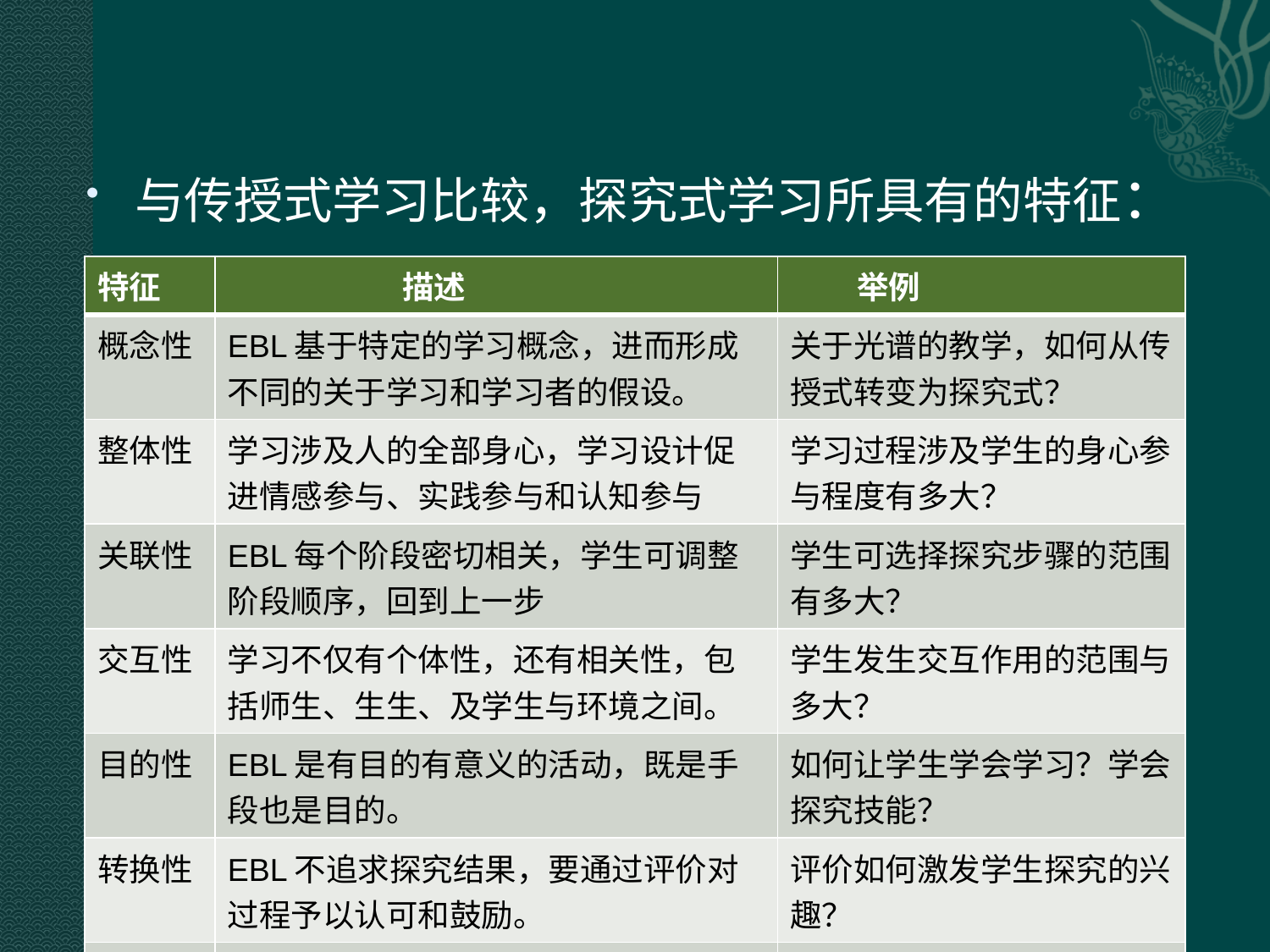

#
与传授式学习比较，探究式学习所具有的特征：
| 特征 | 描述 | 举例 |
| --- | --- | --- |
| 概念性 | EBL基于特定的学习概念，进而形成不同的关于学习和学习者的假设。 | 关于光谱的教学，如何从传授式转变为探究式？ |
| 整体性 | 学习涉及人的全部身心，学习设计促进情感参与、实践参与和认知参与 | 学习过程涉及学生的身心参与程度有多大？ |
| 关联性 | EBL每个阶段密切相关，学生可调整阶段顺序，回到上一步 | 学生可选择探究步骤的范围有多大？ |
| 交互性 | 学习不仅有个体性，还有相关性，包括师生、生生、及学生与环境之间。 | 学生发生交互作用的范围与多大？ |
| 目的性 | EBL是有目的有意义的活动，既是手段也是目的。 | 如何让学生学会学习？学会探究技能？ |
| 转换性 | EBL不追求探究结果，要通过评价对过程予以认可和鼓励。 | 评价如何激发学生探究的兴趣？ |
| 支持性 | EBL需要支持，教师需提供帮助和指导。 | 可为探究过程提供哪些支持？ |